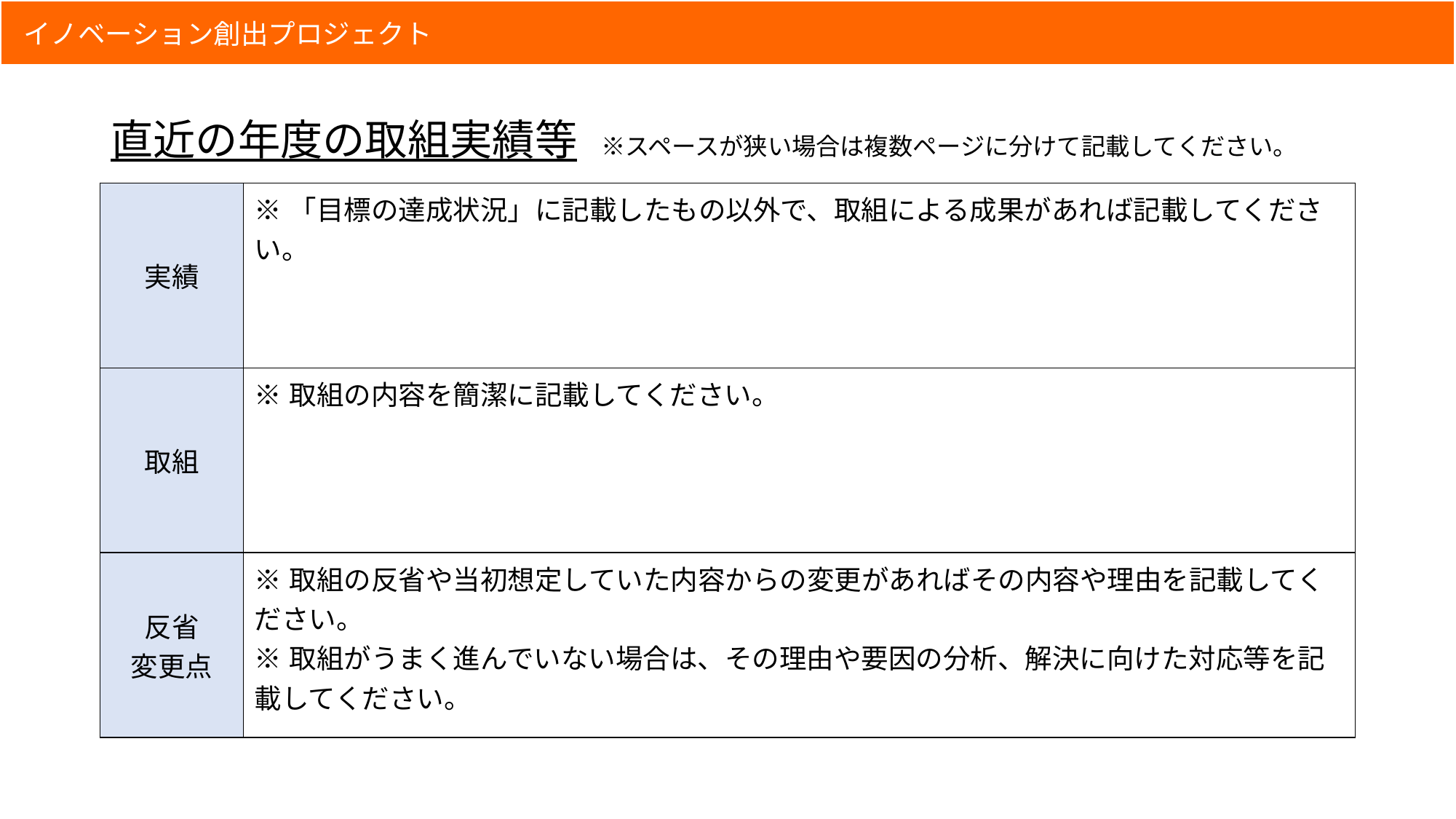

# 直近の年度の取組実績等　※スペースが狭い場合は複数ページに分けて記載してください。
| 実績 | ※「目標の達成状況」に記載したもの以外で、取組による成果があれば記載してください。 |
| --- | --- |
| 取組 | ※取組の内容を簡潔に記載してください。 |
| 反省 変更点 | ※取組の反省や当初想定していた内容からの変更があればその内容や理由を記載してください。 ※取組がうまく進んでいない場合は、その理由や要因の分析、解決に向けた対応等を記載してください。 |